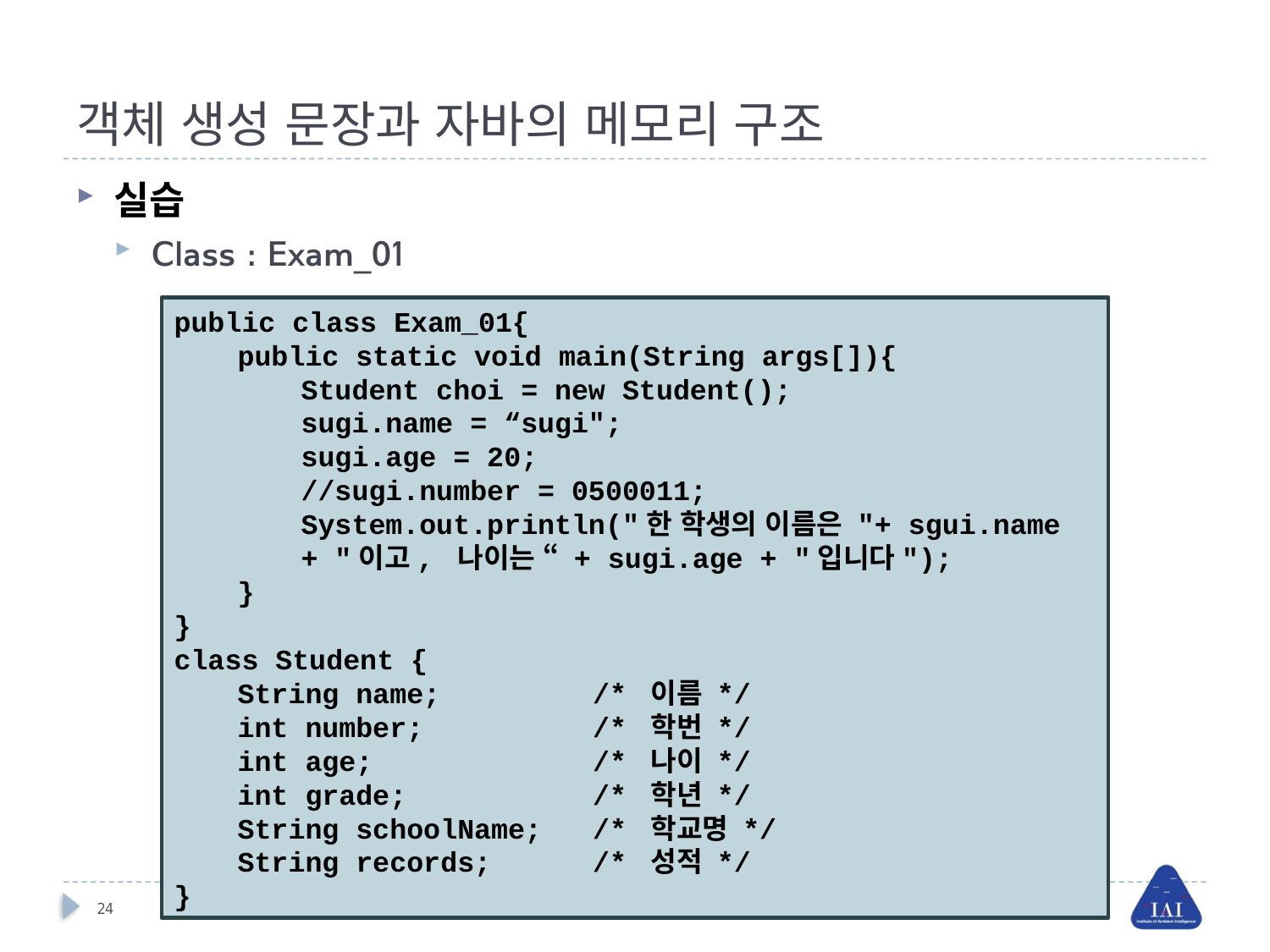

# 객체 생성 문장과 자바의 메모리 구조
실습
Class : Exam_01

public class Exam_01{
public static void main(String args[]){
Student choi = new Student();
sugi.name = “sugi";
sugi.age = 20;
//sugi.number = 0500011;
System.out.println("한 학생의 이름은 "+ sgui.name
+ "이고, 나이는 “ + sugi.age + "입니다");
}
}
class Student {
String name;         /* 이름 */
int number;          /* 학번 */
int age;             /* 나이 */
int grade;           /* 학년 */
String schoolName;   /* 학교명 */
String records;      /* 성적 */
}